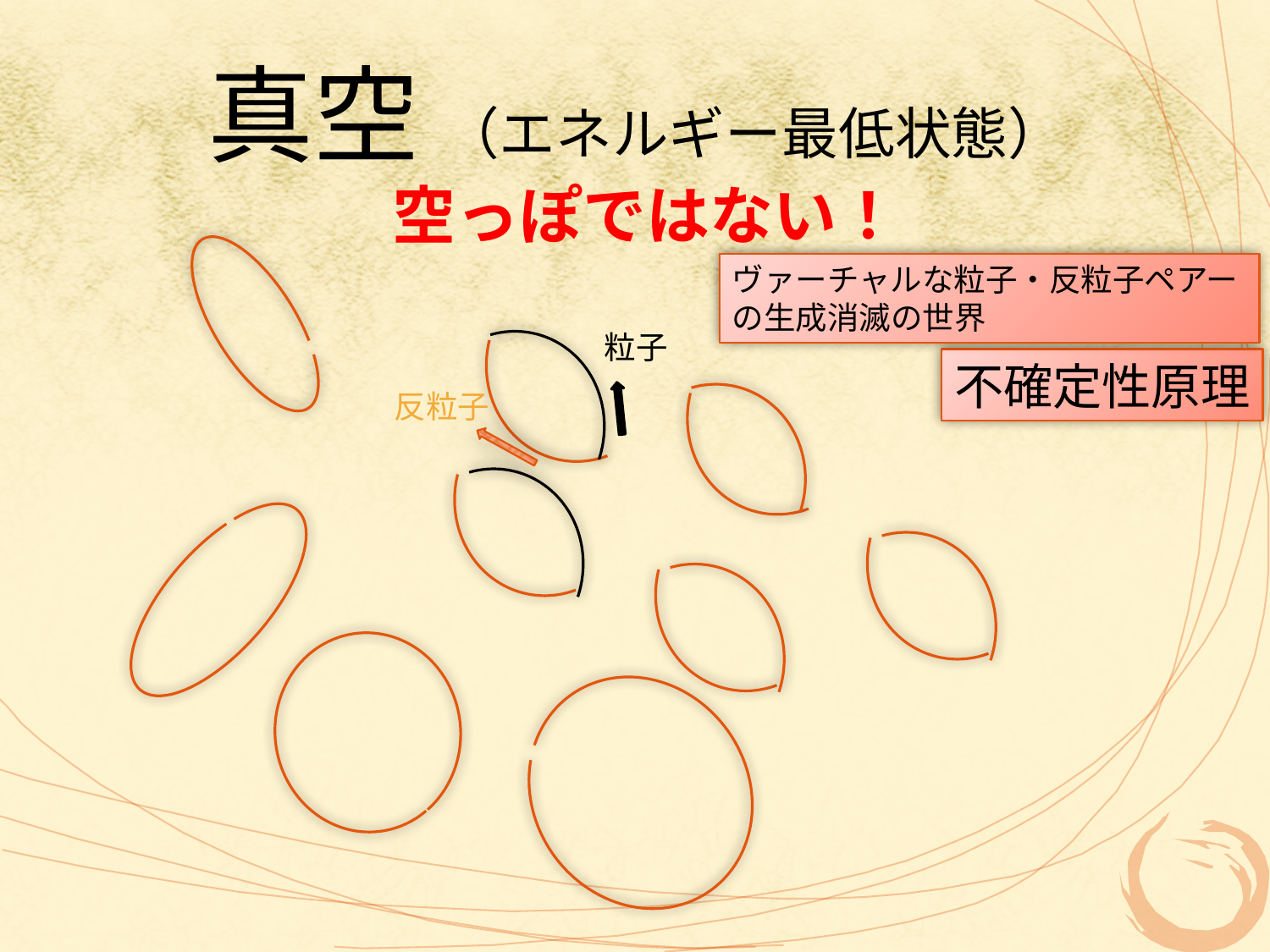

真空 （エネルギー最低状態）
空っぽではない！

ヴァーチャルな粒子・反粒子ペアー
の生成消滅の世界

粒子

不確定性原理
反粒子